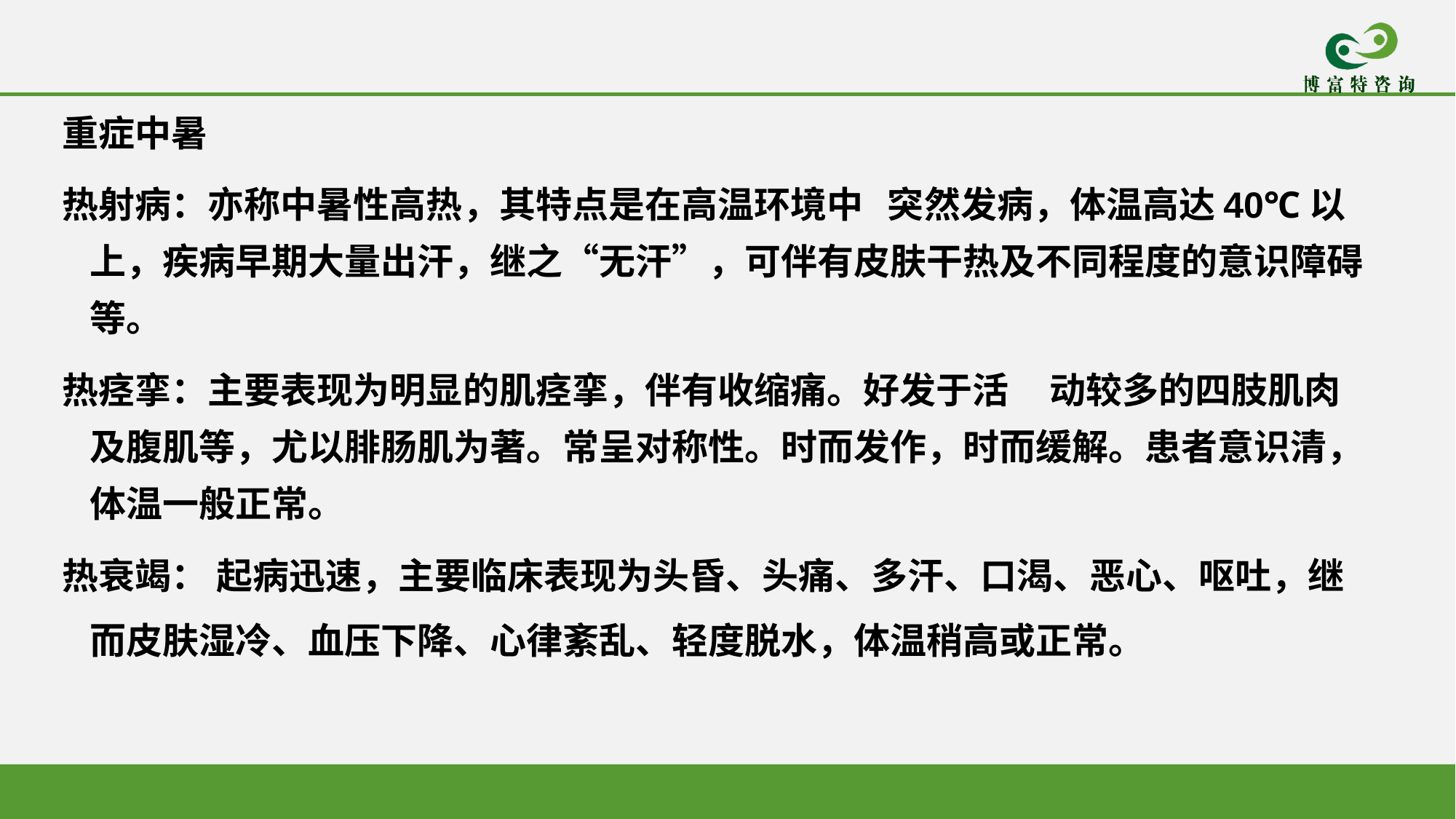

重症中暑
热射病：亦称中暑性高热，其特点是在高温环境中   突然发病，体温高达40℃以上，疾病早期大量出汗，继之“无汗”，可伴有皮肤干热及不同程度的意识障碍等。
热痉挛：主要表现为明显的肌痉挛，伴有收缩痛。好发于活     动较多的四肢肌肉及腹肌等，尤以腓肠肌为著。常呈对称性。时而发作，时而缓解。患者意识清，体温一般正常。
热衰竭： 起病迅速，主要临床表现为头昏、头痛、多汗、口渴、恶心、呕吐，继而皮肤湿冷、血压下降、心律紊乱、轻度脱水，体温稍高或正常。